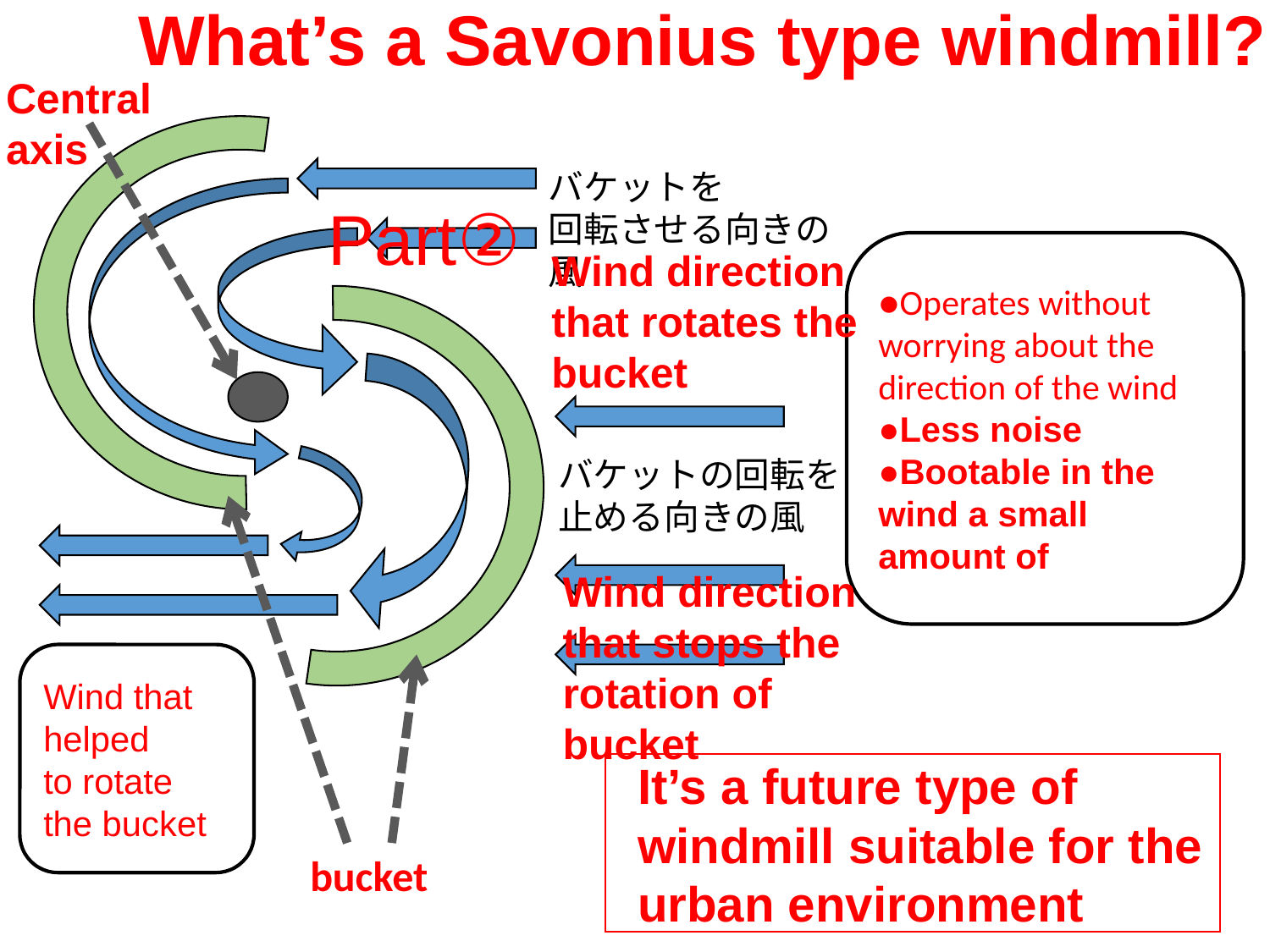

What’s a Savonius type windmill?
　　　　　　　　　　　　　　　Part②
Central axis

Wind direction that rotates the bucket

バケットを
回転させる向きの風

●Operates without worrying about the direction of the wind
●Less noise
●Bootable in the wind a small amount of

バケットの回転を
止める向きの風

Wind direction that stops the rotation of bucket

Wind that helped to rotate the bucket

It’s a future type of windmill suitable for the urban environment

bucket